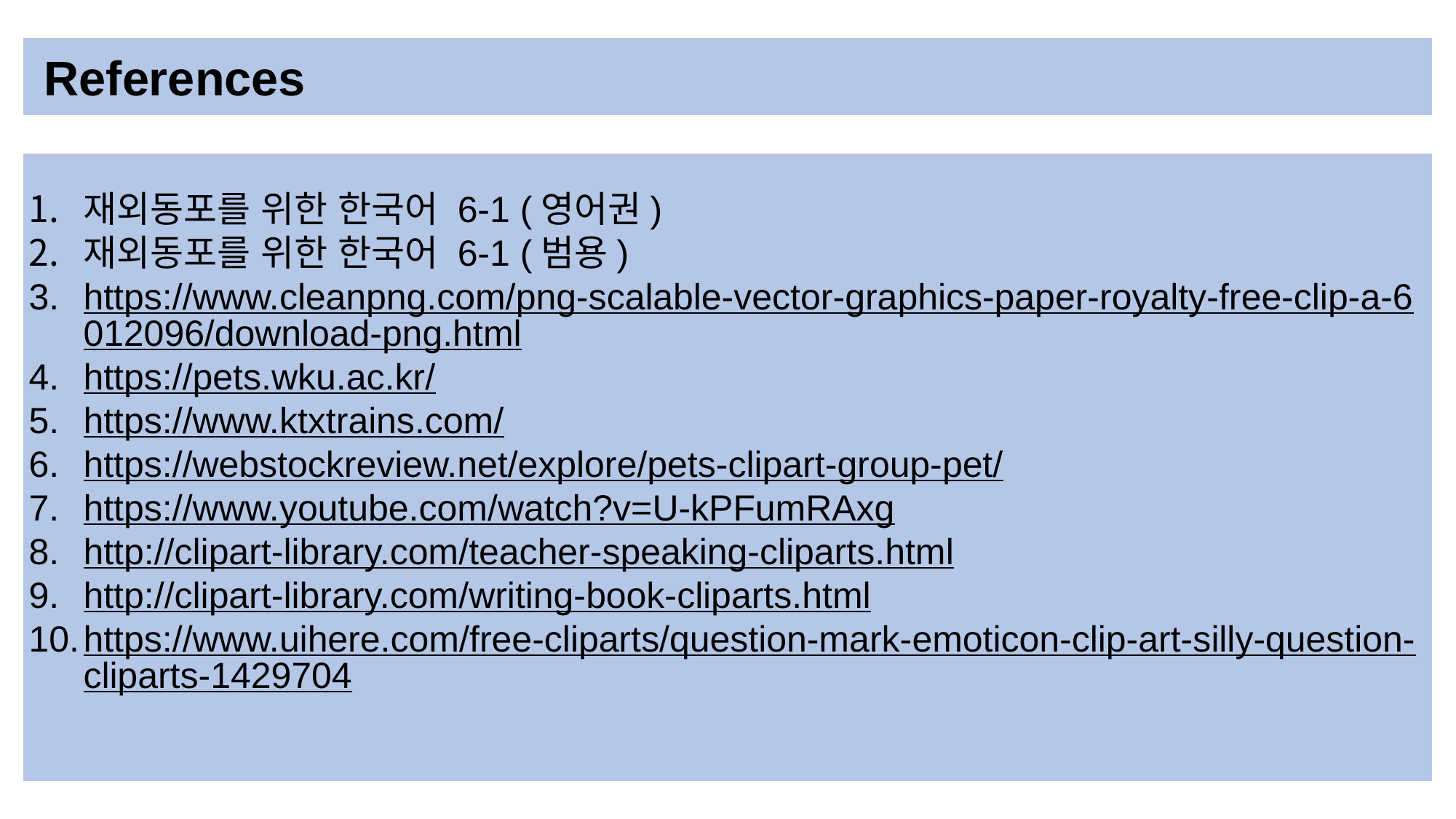

References

재외동포를 위한 한국어 6-1 (영어권)
재외동포를 위한 한국어 6-1 (범용)
https://www.cleanpng.com/png-scalable-vector-graphics-paper-royalty-free-clip-a-6012096/download-png.html
https://pets.wku.ac.kr/
https://www.ktxtrains.com/
https://webstockreview.net/explore/pets-clipart-group-pet/
https://www.youtube.com/watch?v=U-kPFumRAxg
http://clipart-library.com/teacher-speaking-cliparts.html
http://clipart-library.com/writing-book-cliparts.html
https://www.uihere.com/free-cliparts/question-mark-emoticon-clip-art-silly-question-cliparts-1429704